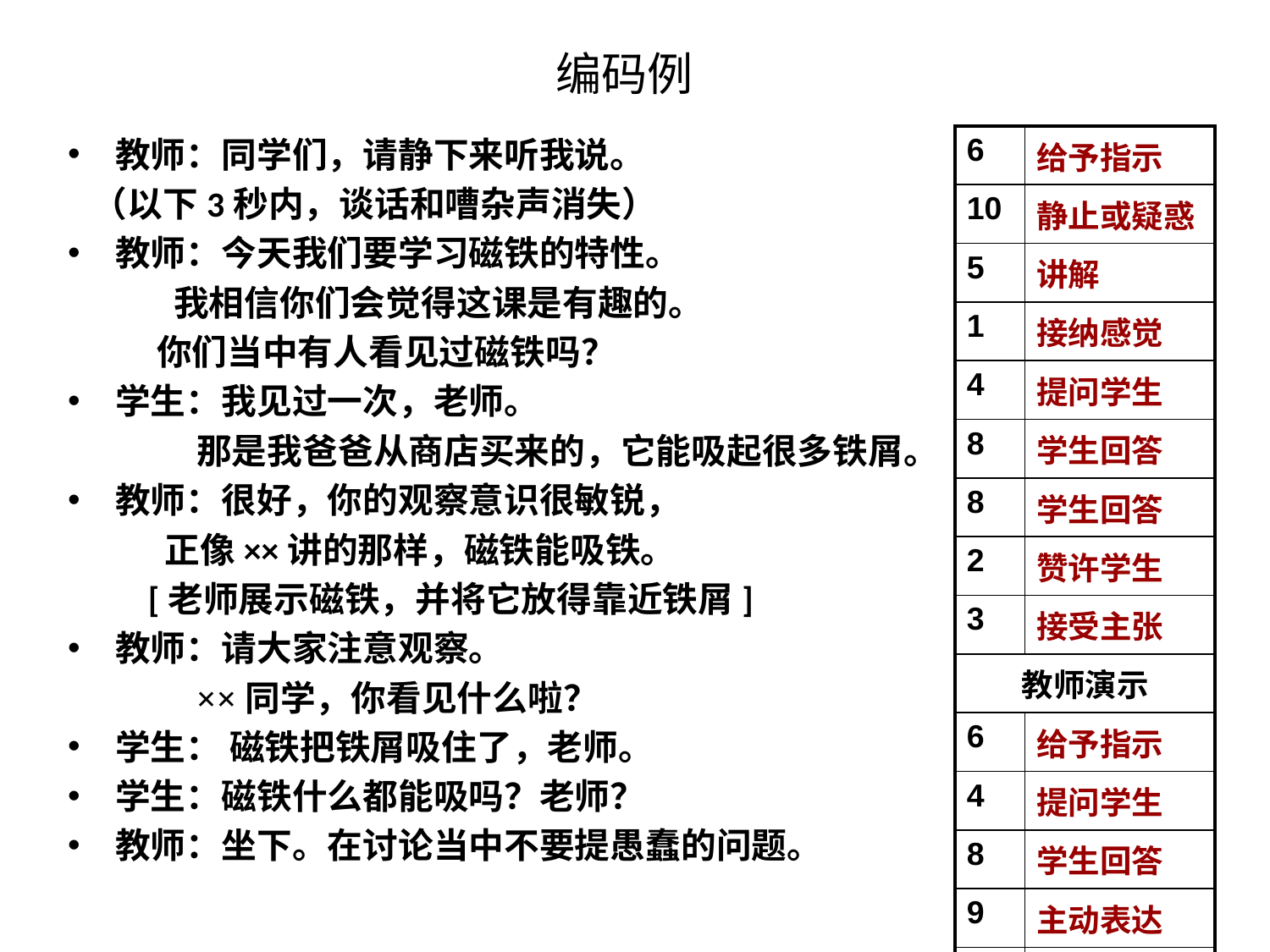

编码例
| 6 | 给予指示 |
| --- | --- |
| 10 | 静止或疑惑 |
| 5 | 讲解 |
| 1 | 接纳感觉 |
| 4 | 提问学生 |
| 8 | 学生回答 |
| 8 | 学生回答 |
| 2 | 赞许学生 |
| 3 | 接受主张 |
| 教师演示 |  |
| 6 | 给予指示 |
| 4 | 提问学生 |
| 8 | 学生回答 |
| 9 | 主动表达 |
| 7 | 批评 |
教师：同学们，请静下来听我说。
  （以下3秒内，谈话和嘈杂声消失）
教师：今天我们要学习磁铁的特性。
　　　我相信你们会觉得这课是有趣的。
          你们当中有人看见过磁铁吗？
学生：我见过一次，老师。
               那是我爸爸从商店买来的，它能吸起很多铁屑。
教师：很好，你的观察意识很敏锐，
           正像××讲的那样，磁铁能吸铁。
          [老师展示磁铁，并将它放得靠近铁屑]
教师：请大家注意观察。
                ××同学，你看见什么啦？
学生： 磁铁把铁屑吸住了，老师。
学生：磁铁什么都能吸吗？老师？
教师：坐下。在讨论当中不要提愚蠢的问题。